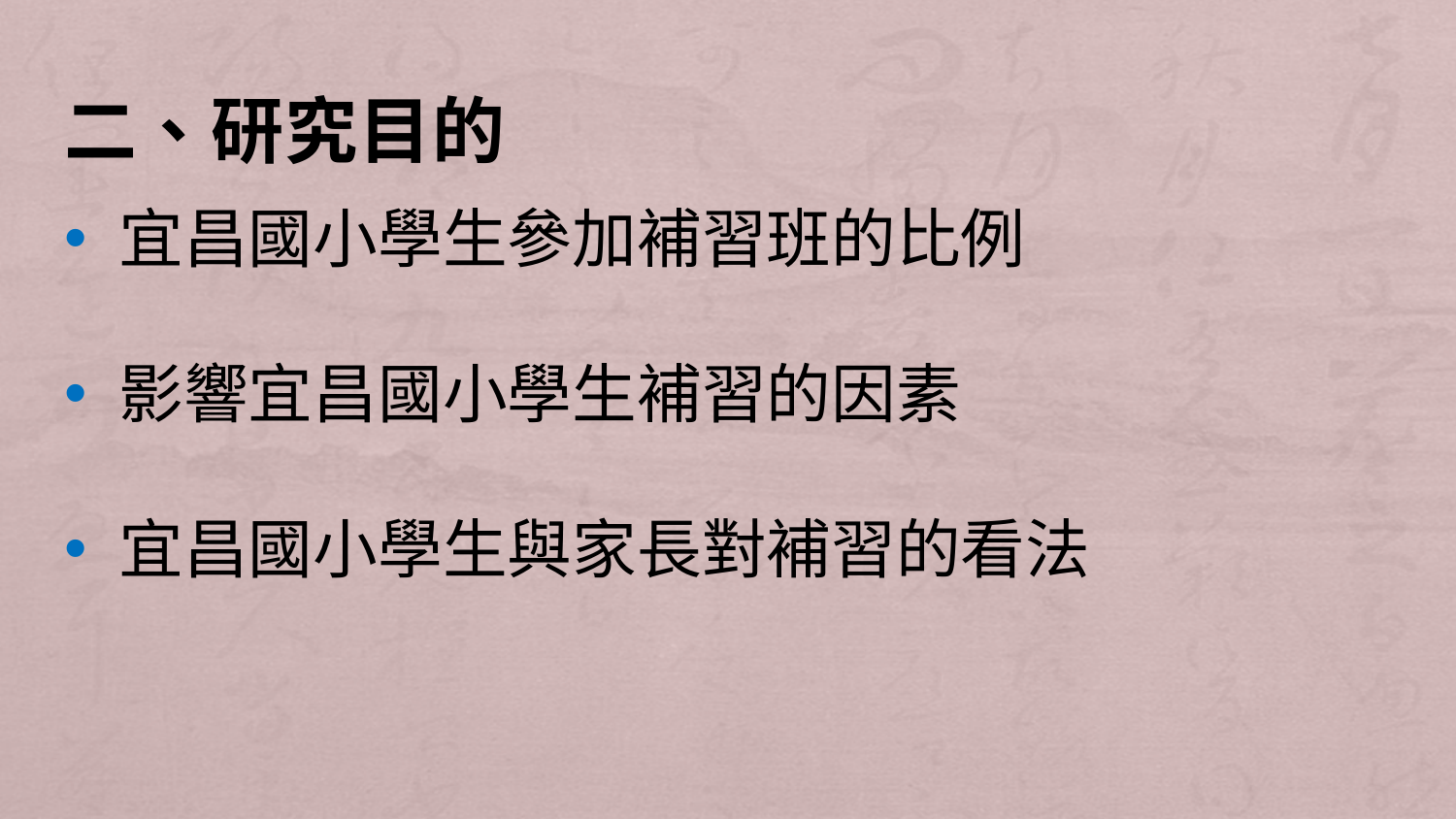

# 二、研究目的
宜昌國小學生參加補習班的比例

影響宜昌國小學生補習的因素

宜昌國小學生與家長對補習的看法